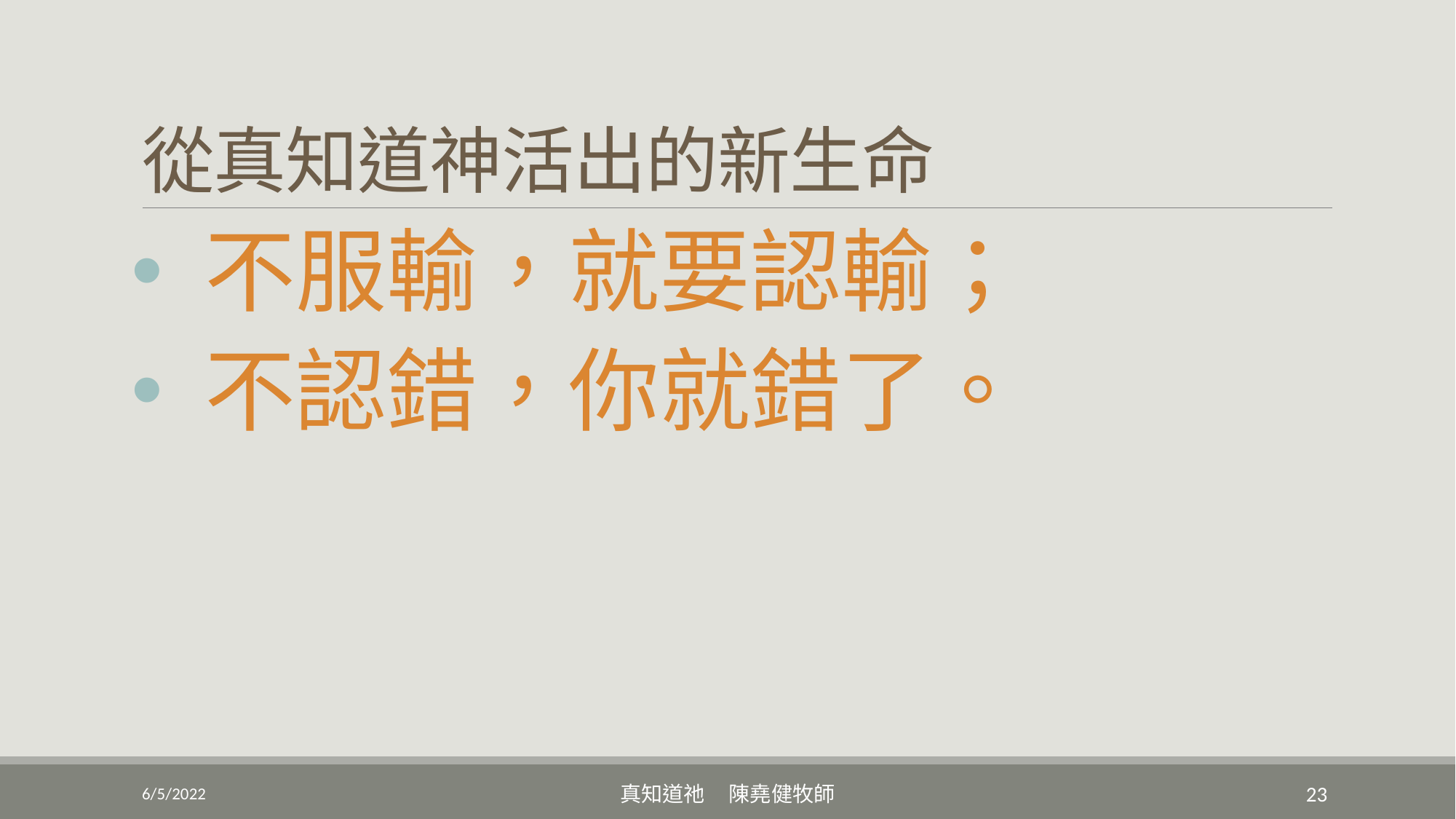

# 從真知道神活出的新生命
 不服輸，就要認輸；
 不認錯，你就錯了。
6/5/2022
真知道祂     陳堯健牧師
23